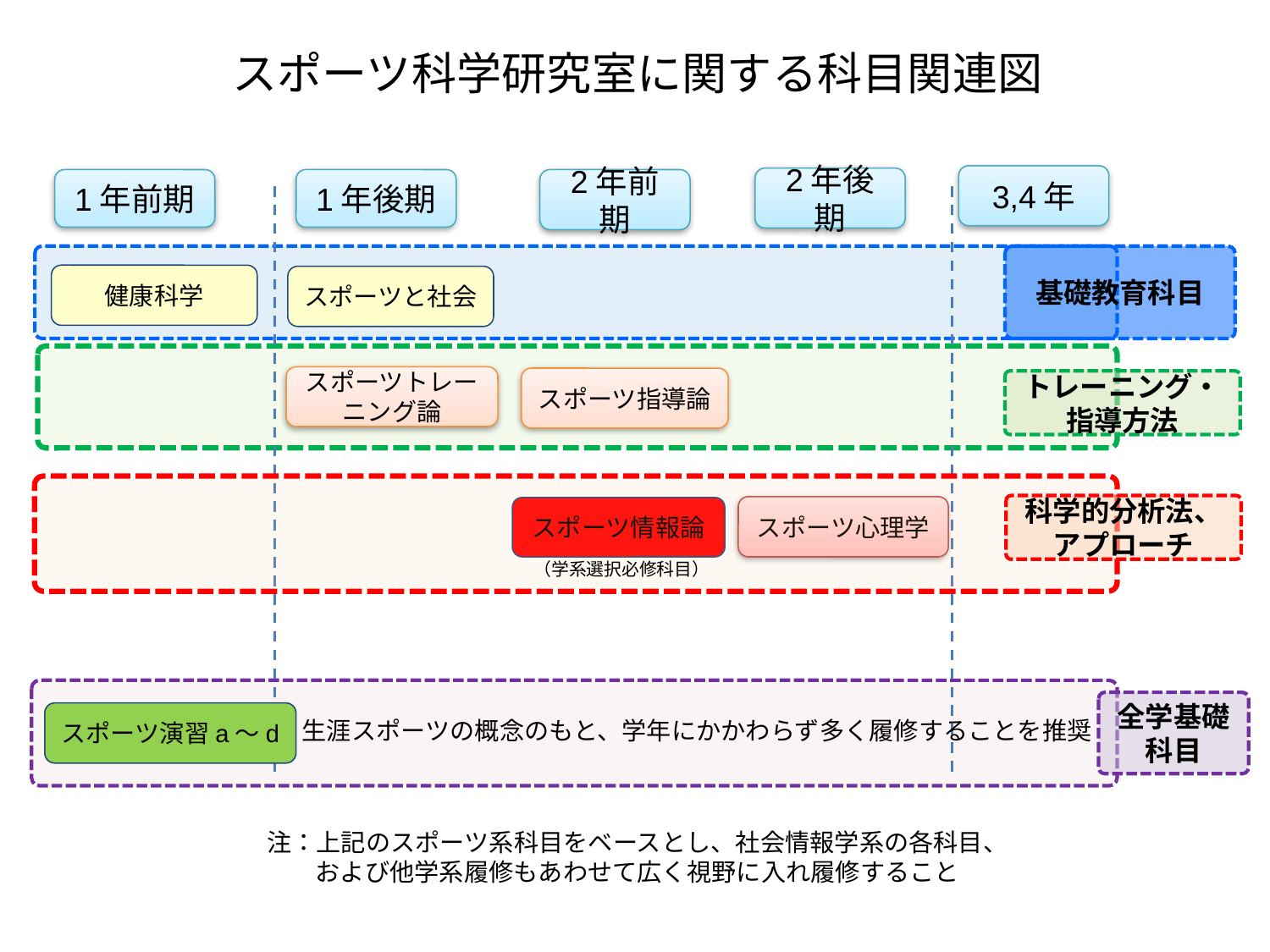

# スポーツ科学研究室に関する科目関連図
3,4年
2年後期
1年前期
1年後期
2年前期

基礎教育科目
健康科学
スポーツと社会

スポーツトレーニング論
スポーツ指導論
トレーニング・指導方法

科学的分析法、アプローチ
スポーツ心理学
スポーツ情報論
（学系選択必修科目）

全学基礎科目
スポーツ演習a～d
生涯スポーツの概念のもと、学年にかかわらず多く履修することを推奨
注：上記のスポーツ系科目をベースとし、社会情報学系の各科目、
および他学系履修もあわせて広く視野に入れ履修すること